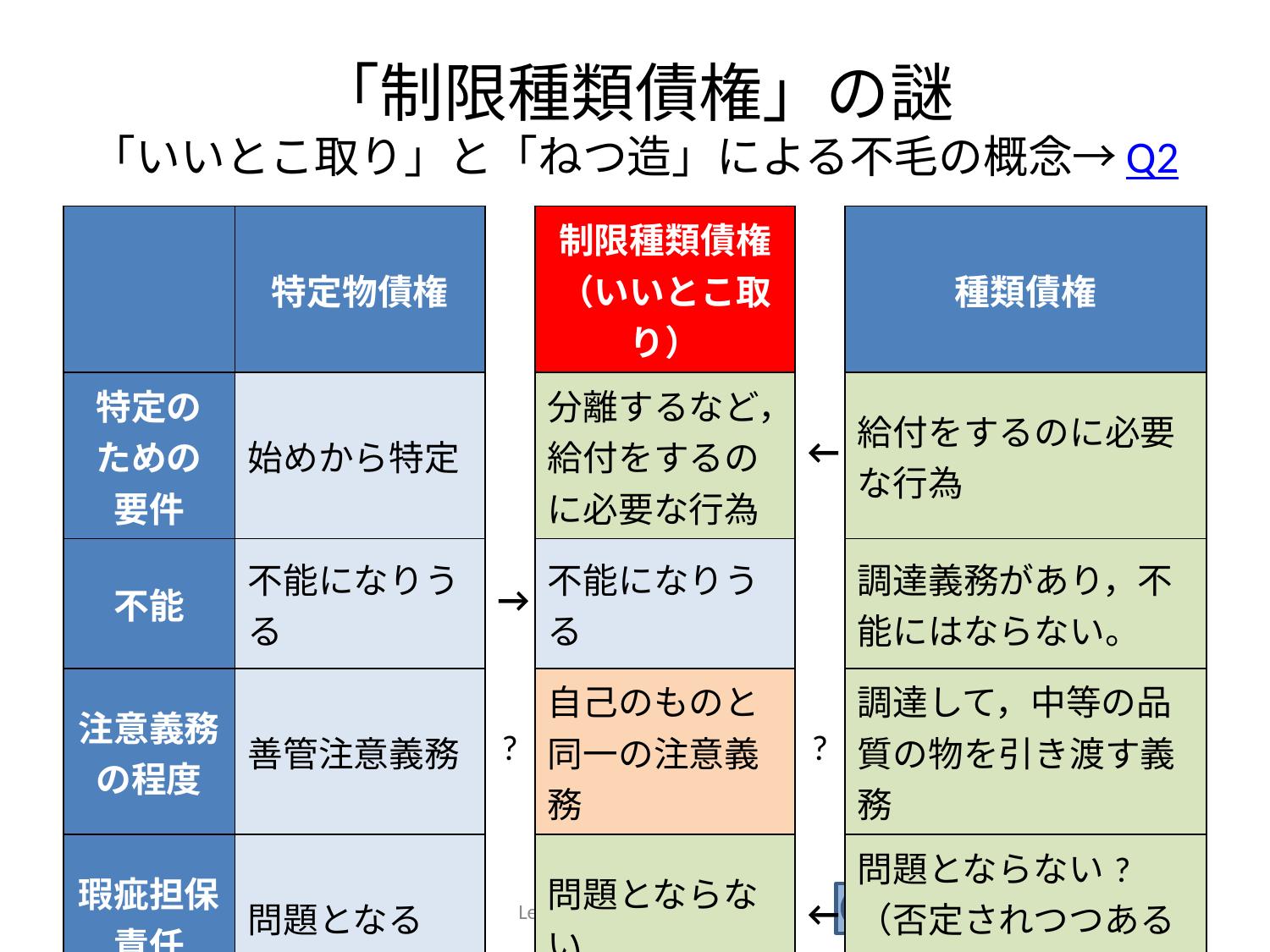

# 「制限種類債権」の謎 「いいとこ取り」と「ねつ造」による不毛の概念→Q2
|  | 特定物債権 |  | 制限種類債権 （いいとこ取り） |  | 種類債権 |
| --- | --- | --- | --- | --- | --- |
| 特定の ための 要件 | 始めから特定 |  | 分離するなど，給付をするのに必要な行為 | ← | 給付をするのに必要な行為 |
| 不能 | 不能になりうる | → | 不能になりうる |  | 調達義務があり，不能にはならない。 |
| 注意義務の程度 | 善管注意義務 | ? | 自己のものと同一の注意義務 | ? | 調達して，中等の品質の物を引き渡す義務 |
| 瑕疵担保 責任 | 問題となる |  | 問題とならない | ← | 問題とならない? （否定されつつある特定物のドグマ）。 |
2016/5/17
23
Lecture on Obligation 2015